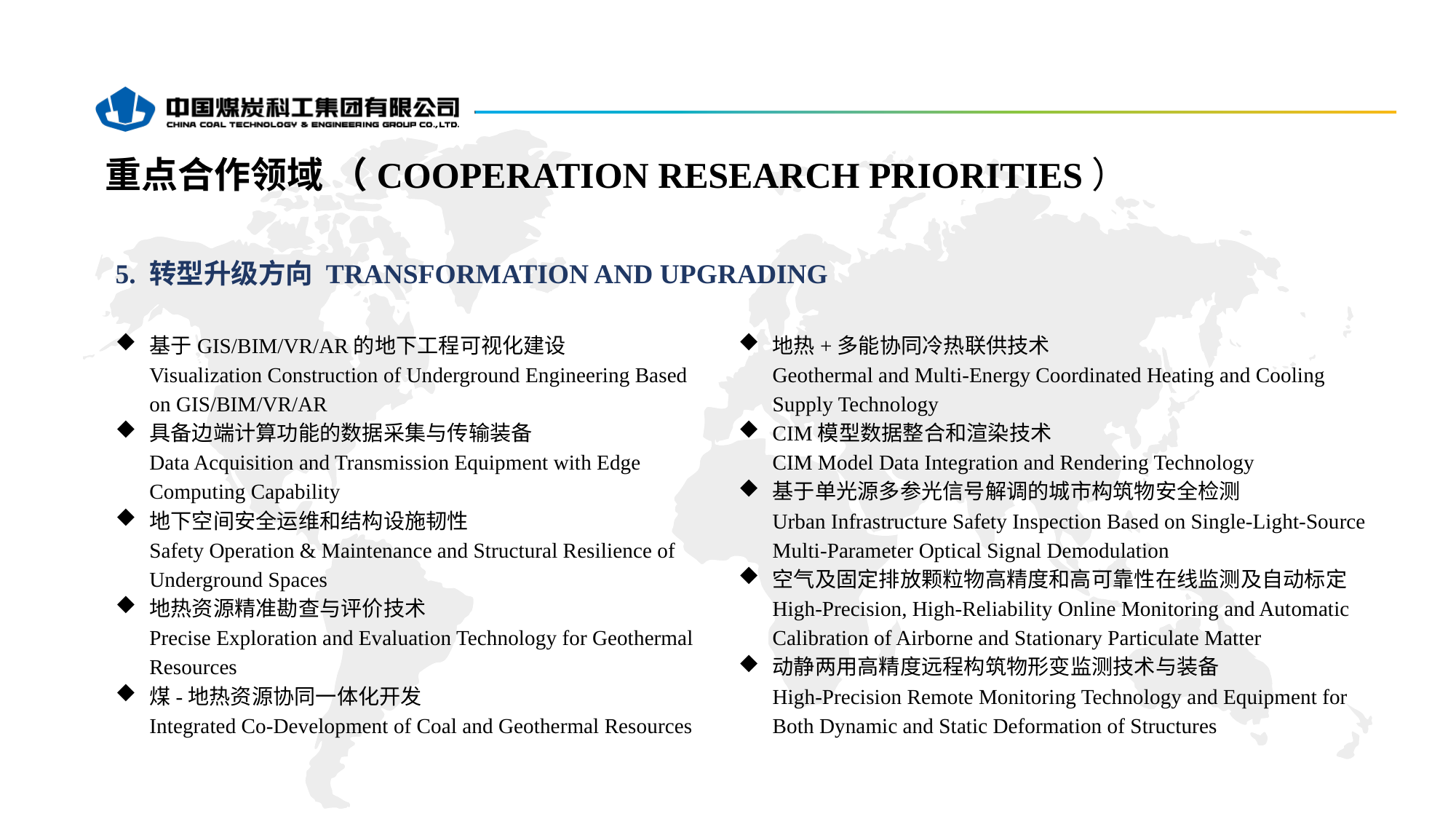

重点合作领域 （COOPERATION RESEARCH PRIORITIES）
5. 转型升级方向 TRANSFORMATION AND UPGRADING
基于GIS/BIM/VR/AR的地下工程可视化建设
Visualization Construction of Underground Engineering Based on GIS/BIM/VR/AR
具备边端计算功能的数据采集与传输装备
Data Acquisition and Transmission Equipment with Edge Computing Capability
地下空间安全运维和结构设施韧性
Safety Operation & Maintenance and Structural Resilience of Underground Spaces
地热资源精准勘查与评价技术
Precise Exploration and Evaluation Technology for Geothermal Resources
煤-地热资源协同一体化开发
Integrated Co-Development of Coal and Geothermal Resources
地热+多能协同冷热联供技术
Geothermal and Multi-Energy Coordinated Heating and Cooling Supply Technology
CIM模型数据整合和渲染技术
CIM Model Data Integration and Rendering Technology
基于单光源多参光信号解调的城市构筑物安全检测
Urban Infrastructure Safety Inspection Based on Single-Light-Source Multi-Parameter Optical Signal Demodulation
空气及固定排放颗粒物高精度和高可靠性在线监测及自动标定
High-Precision, High-Reliability Online Monitoring and Automatic Calibration of Airborne and Stationary Particulate Matter
动静两用高精度远程构筑物形变监测技术与装备
High-Precision Remote Monitoring Technology and Equipment for Both Dynamic and Static Deformation of Structures